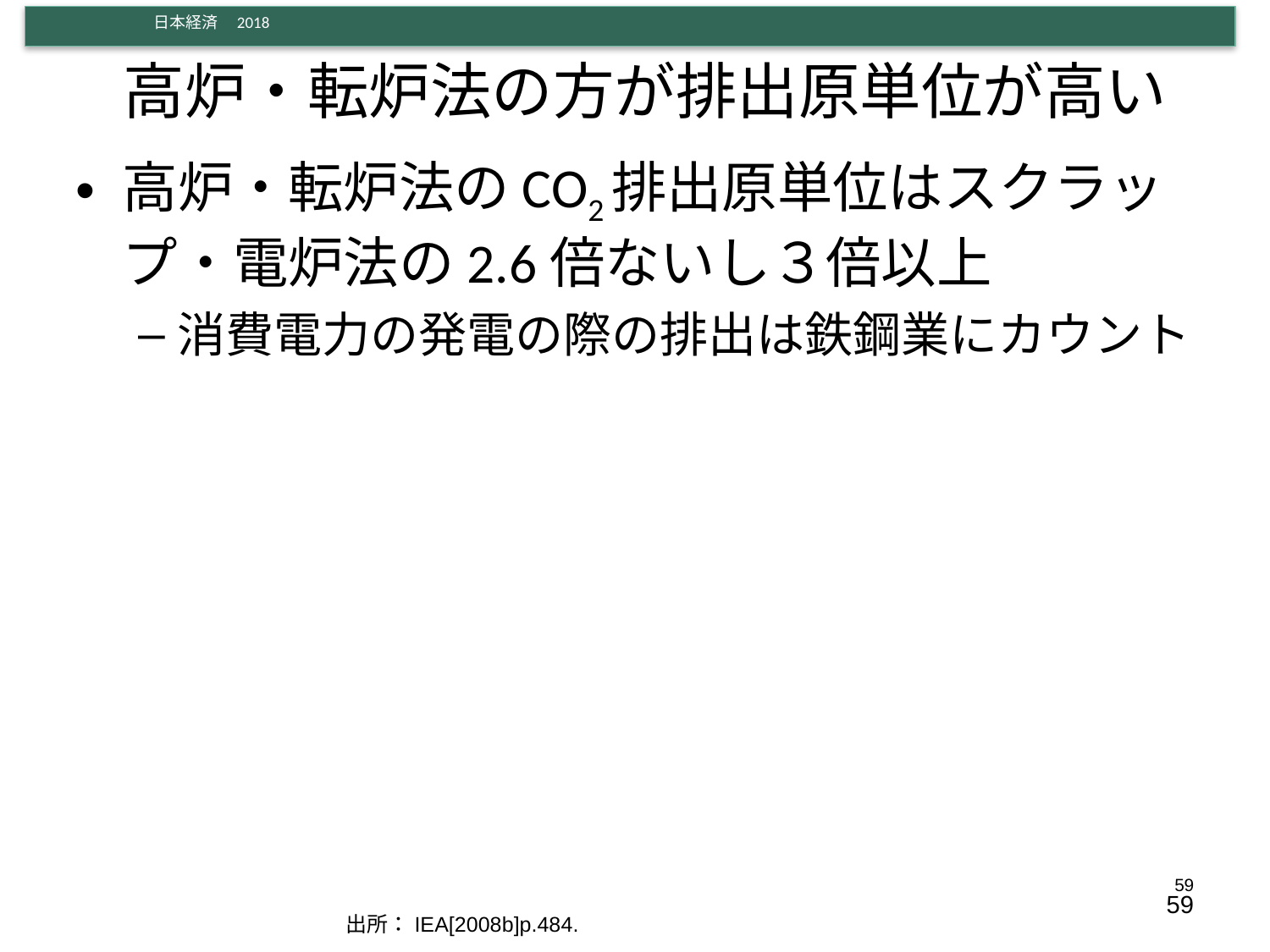

# 高炉・転炉法の方が排出原単位が高い
高炉・転炉法のCO2排出原単位はスクラップ・電炉法の2.6倍ないし３倍以上
消費電力の発電の際の排出は鉄鋼業にカウント

59
59
出所：IEA[2008b]p.484.